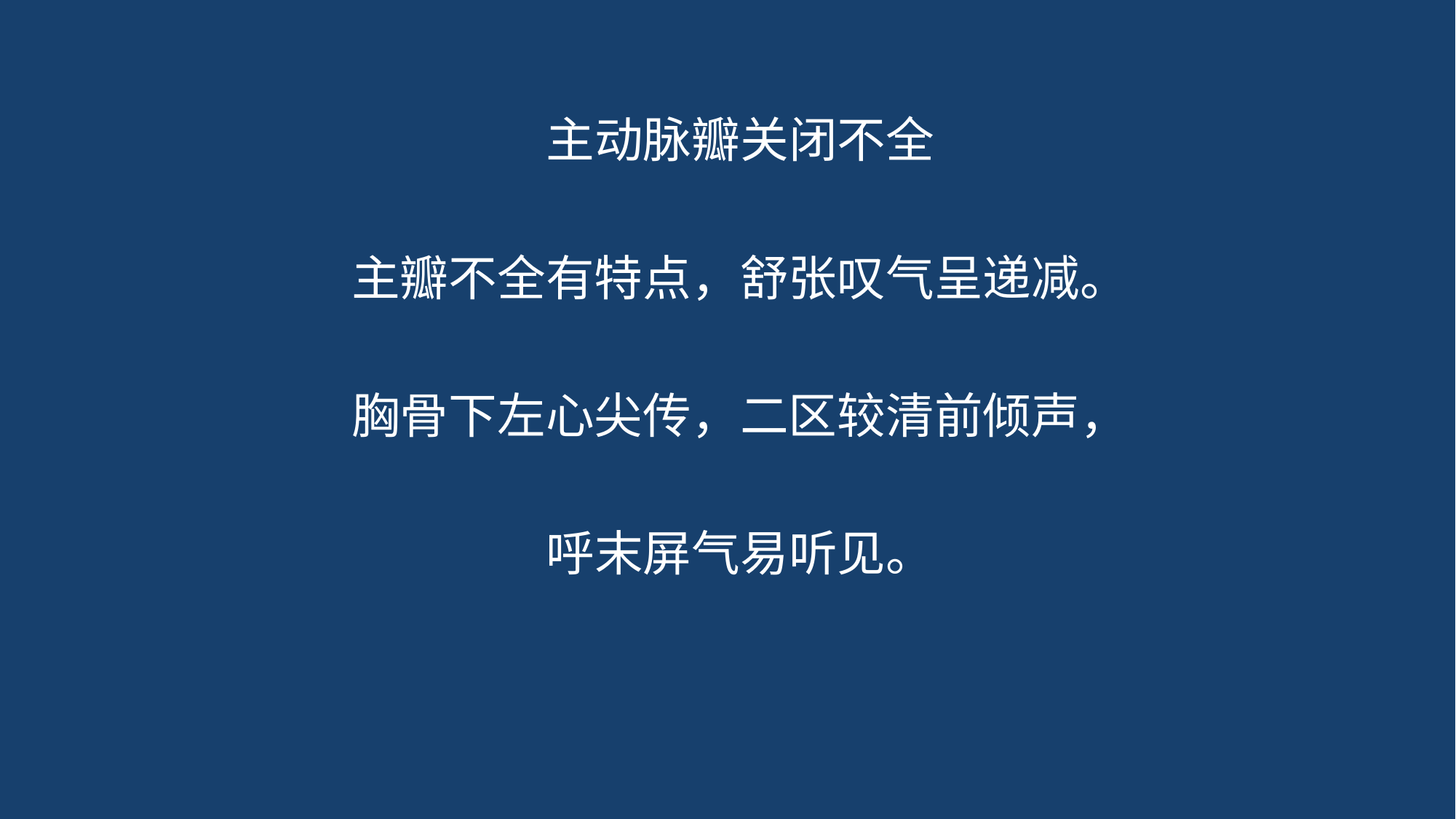

主动脉瓣关闭不全
主瓣不全有特点，舒张叹气呈递减。
胸骨下左心尖传，二区较清前倾声，
呼末屏气易听见。